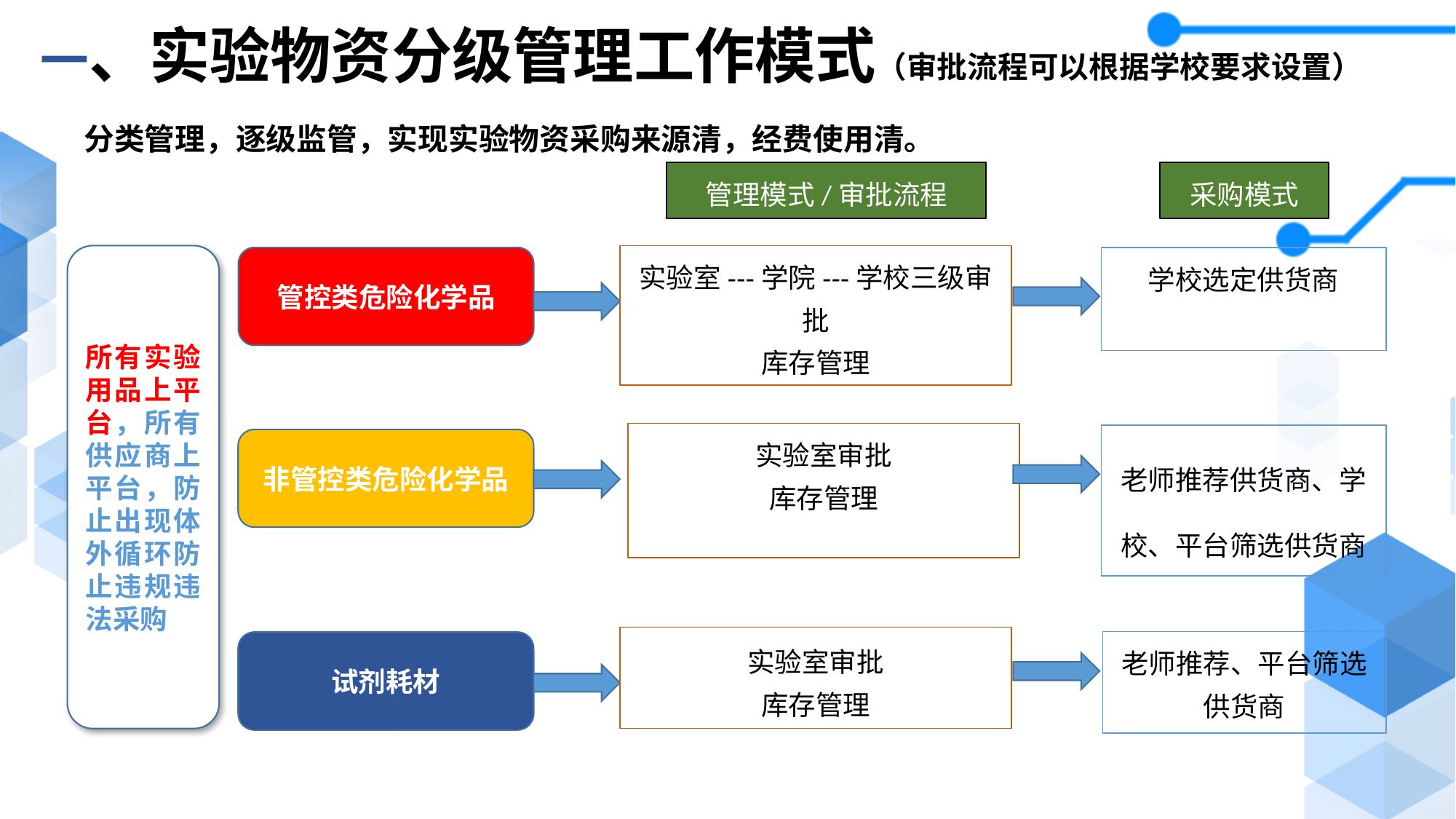

一、实验物资分级管理工作模式（审批流程可以根据学校要求设置）
分类管理，逐级监管，实现实验物资采购来源清，经费使用清。
管理模式/审批流程
采购模式
所有实验用品上平台，所有供应商上平台，防止出现体外循环防止违规违法采购。
实验室---学院---学校三级审批
库存管理
管控类危险化学品
学校选定供货商

实验室审批
库存管理
老师推荐供货商、学校、平台筛选供货商

非管控类危险化学品

实验室审批
库存管理
老师推荐、平台筛选供货商
试剂耗材